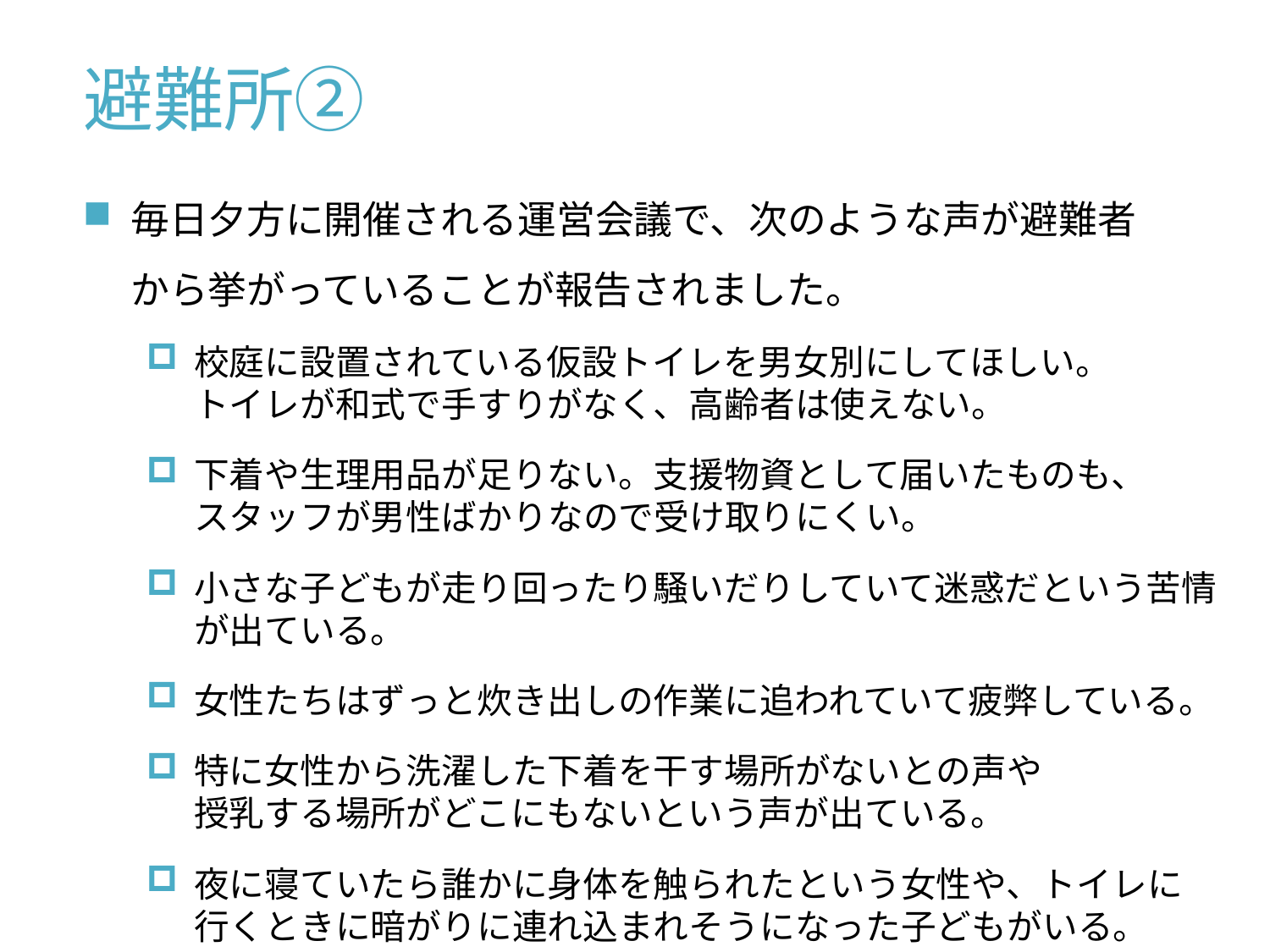

# 避難所②
毎日夕方に開催される運営会議で、次のような声が避難者
から挙がっていることが報告されました。
校庭に設置されている仮設トイレを男女別にしてほしい。
トイレが和式で手すりがなく、高齢者は使えない。
下着や生理用品が足りない。支援物資として届いたものも、
スタッフが男性ばかりなので受け取りにくい。
小さな子どもが走り回ったり騒いだりしていて迷惑だという苦情が出ている。
女性たちはずっと炊き出しの作業に追われていて疲弊している。
特に女性から洗濯した下着を干す場所がないとの声や
授乳する場所がどこにもないという声が出ている。
夜に寝ていたら誰かに身体を触られたという女性や、トイレに
行くときに暗がりに連れ込まれそうになった子どもがいる。